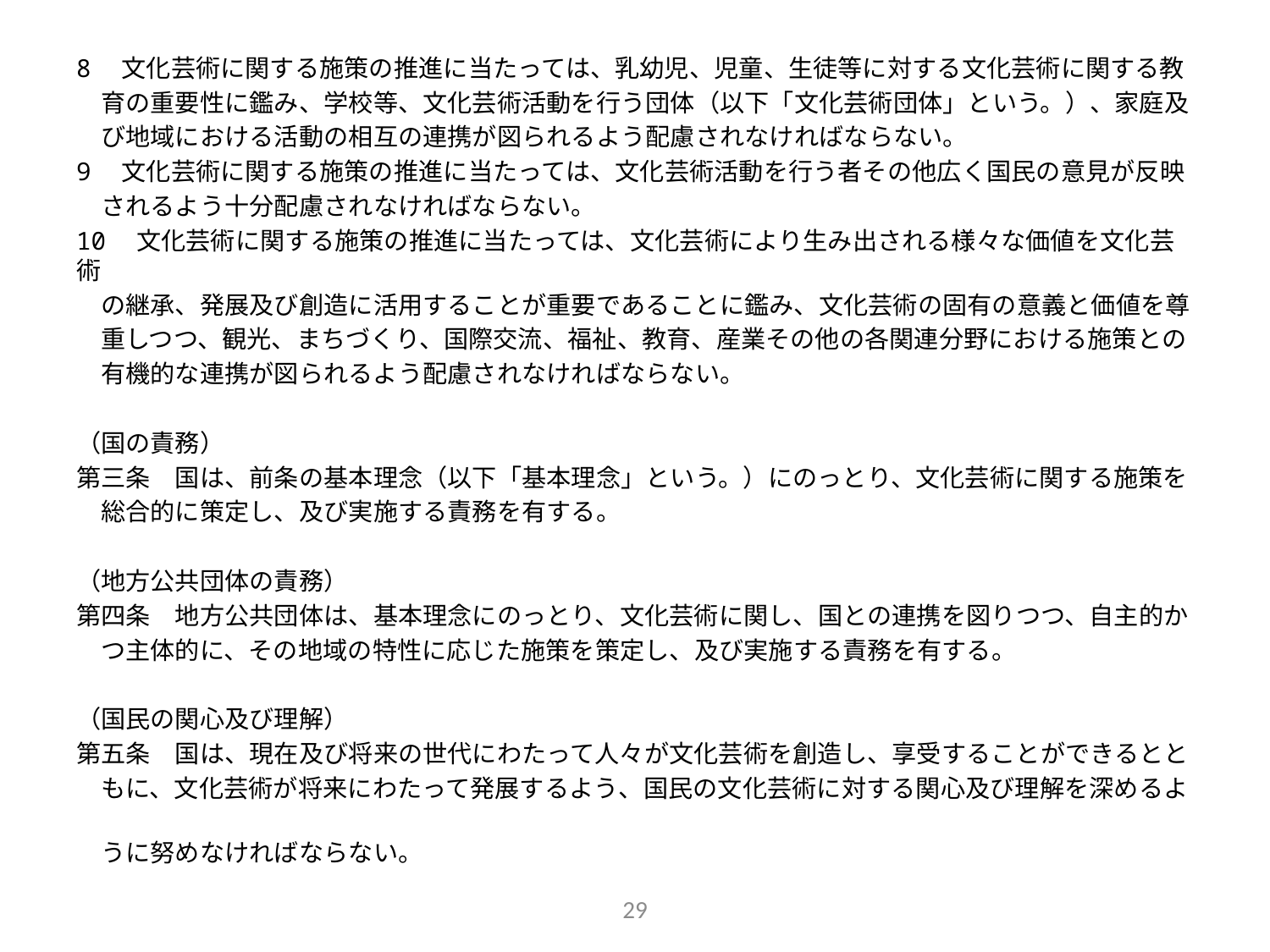

8　文化芸術に関する施策の推進に当たっては、乳幼児、児童、生徒等に対する文化芸術に関する教
　育の重要性に鑑み、学校等、文化芸術活動を行う団体（以下「文化芸術団体」という。）、家庭及
　び地域における活動の相互の連携が図られるよう配慮されなければならない。
9　文化芸術に関する施策の推進に当たっては、文化芸術活動を行う者その他広く国民の意見が反映
　されるよう十分配慮されなければならない。
10　文化芸術に関する施策の推進に当たっては、文化芸術により生み出される様々な価値を文化芸術
　の継承、発展及び創造に活用することが重要であることに鑑み、文化芸術の固有の意義と価値を尊
　重しつつ、観光、まちづくり、国際交流、福祉、教育、産業その他の各関連分野における施策との
　有機的な連携が図られるよう配慮されなければならない。

（国の責務）
第三条　国は、前条の基本理念（以下「基本理念」という。）にのっとり、文化芸術に関する施策を
　総合的に策定し、及び実施する責務を有する。

（地方公共団体の責務）
第四条　地方公共団体は、基本理念にのっとり、文化芸術に関し、国との連携を図りつつ、自主的か
　つ主体的に、その地域の特性に応じた施策を策定し、及び実施する責務を有する。

（国民の関心及び理解）
第五条　国は、現在及び将来の世代にわたって人々が文化芸術を創造し、享受することができるとと
　もに、文化芸術が将来にわたって発展するよう、国民の文化芸術に対する関心及び理解を深めるよ
　うに努めなければならない。

29